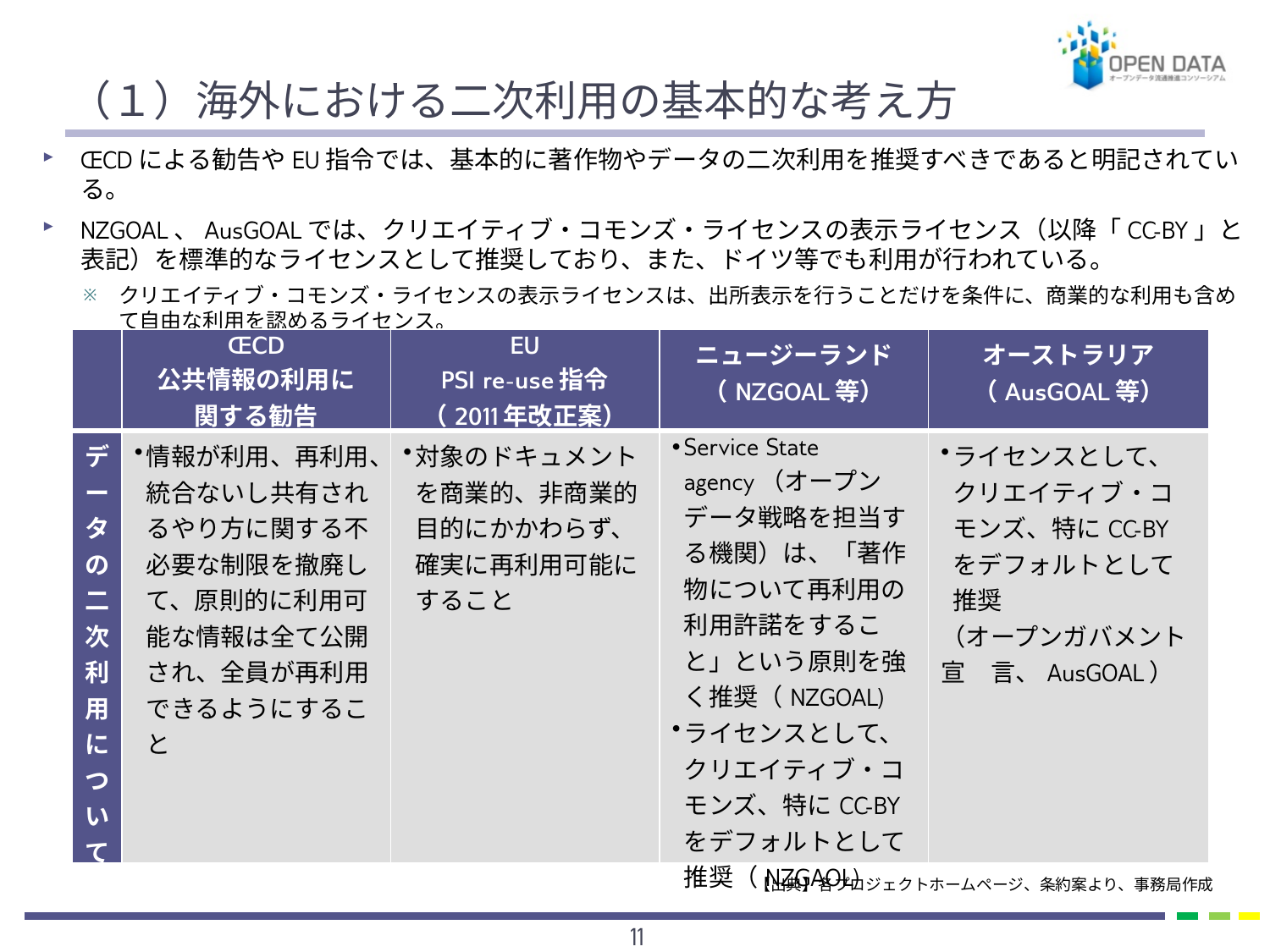

# （１）海外における二次利用の基本的な考え方
OECDによる勧告やEU指令では、基本的に著作物やデータの二次利用を推奨すべきであると明記されている。
NZGOAL、AusGOALでは、クリエイティブ・コモンズ・ライセンスの表示ライセンス（以降「CC-BY」と表記）を標準的なライセンスとして推奨しており、また、ドイツ等でも利用が行われている。
クリエイティブ・コモンズ・ライセンスの表示ライセンスは、出所表示を行うことだけを条件に、商業的な利用も含めて自由な利用を認めるライセンス。

|  | OECD 公共情報の利用に 関する勧告 | EU PSI re-use指令 （2011年改正案） | ニュージーランド （NZGOAL等） | オーストラリア （AusGOAL等） |
| --- | --- | --- | --- | --- |
| データの二次利用について | 情報が利用、再利用、統合ないし共有されるやり方に関する不必要な制限を撤廃して、原則的に利用可能な情報は全て公開され、全員が再利用できるようにすること | 対象のドキュメントを商業的、非商業的目的にかかわらず、確実に再利用可能にすること | Service State agency（オープンデータ戦略を担当する機関）は、「著作物について再利用の利用許諾をすること」という原則を強く推奨（NZGOAL) ライセンスとして、クリエイティブ・コモンズ、特にCC-BYをデフォルトとして推奨（NZGAOL) | ライセンスとして、クリエイティブ・コモンズ、特にCC-BYをデフォルトとして推奨 （オープンガバメント宣　言、AusGOAL） |
【出典】各プロジェクトホームページ、条約案より、事務局作成
11